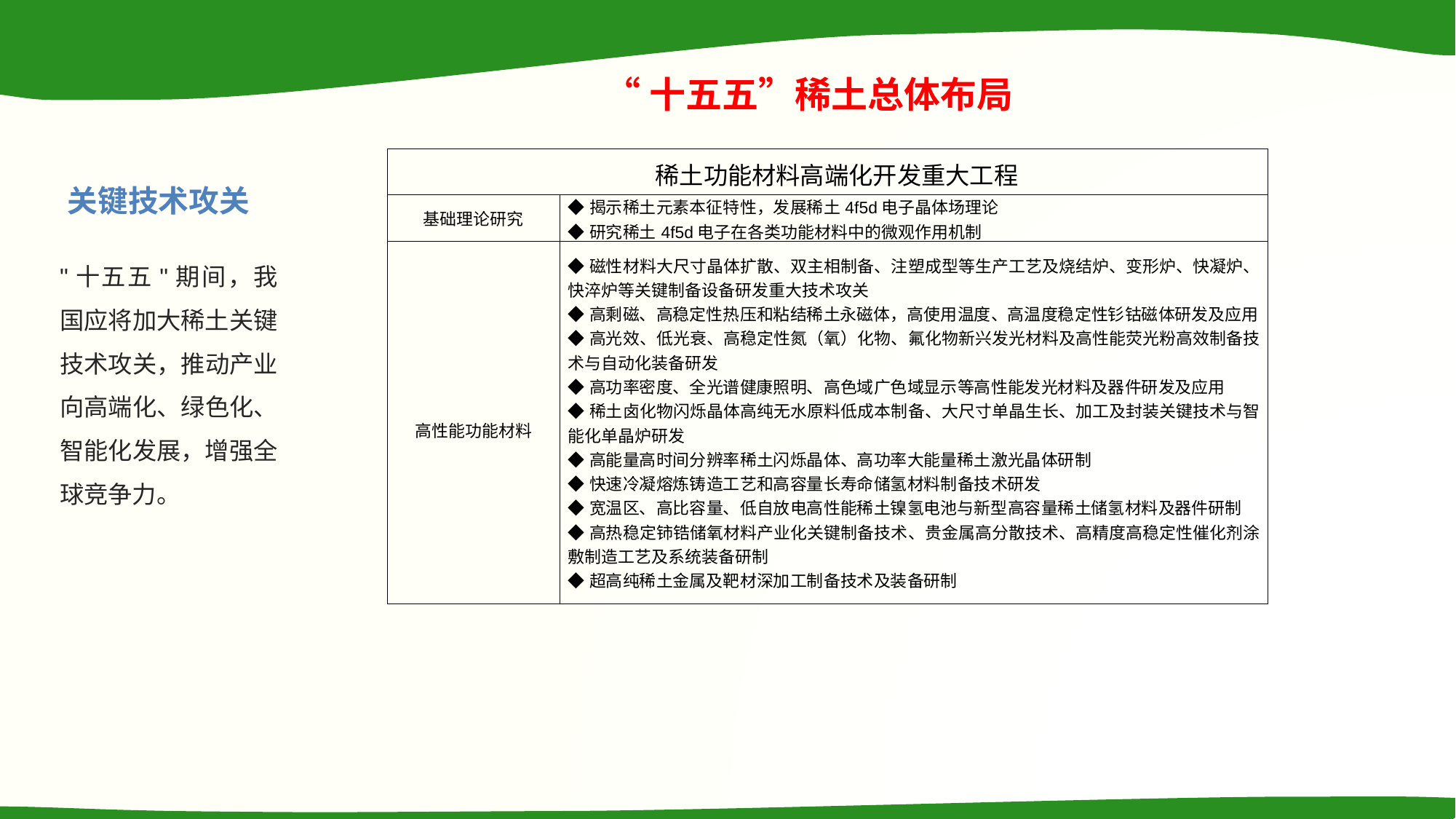

“十五五”稀土总体布局
| 稀土功能材料高端化开发重大工程 |  |
| --- | --- |
| 基础理论研究 | ◆揭示稀土元素本征特性，发展稀土4f5d电子晶体场理论 ◆研究稀土4f5d电子在各类功能材料中的微观作用机制 |
| 高性能功能材料 | ◆磁性材料大尺寸晶体扩散、双主相制备、注塑成型等生产工艺及烧结炉、变形炉、快凝炉、快淬炉等关键制备设备研发重大技术攻关 ◆高剩磁、高稳定性热压和粘结稀土永磁体，高使用温度、高温度稳定性钐钴磁体研发及应用 ◆高光效、低光衰、高稳定性氮（氧）化物、氟化物新兴发光材料及高性能荧光粉高效制备技术与自动化装备研发 ◆高功率密度、全光谱健康照明、高色域广色域显示等高性能发光材料及器件研发及应用 ◆稀土卤化物闪烁晶体高纯无水原料低成本制备、大尺寸单晶生长、加工及封装关键技术与智能化单晶炉研发 ◆高能量高时间分辨率稀土闪烁晶体、高功率大能量稀土激光晶体研制 ◆快速冷凝熔炼铸造工艺和高容量长寿命储氢材料制备技术研发 ◆宽温区、高比容量、低自放电高性能稀土镍氢电池与新型高容量稀土储氢材料及器件研制 ◆高热稳定铈锆储氧材料产业化关键制备技术、贵金属高分散技术、高精度高稳定性催化剂涂敷制造工艺及系统装备研制 ◆超高纯稀土金属及靶材深加工制备技术及装备研制 |
关键技术攻关
"十五五"期间，我国应将加大稀土关键技术攻关，推动产业向高端化、绿色化、智能化发展，增强全球竞争力。